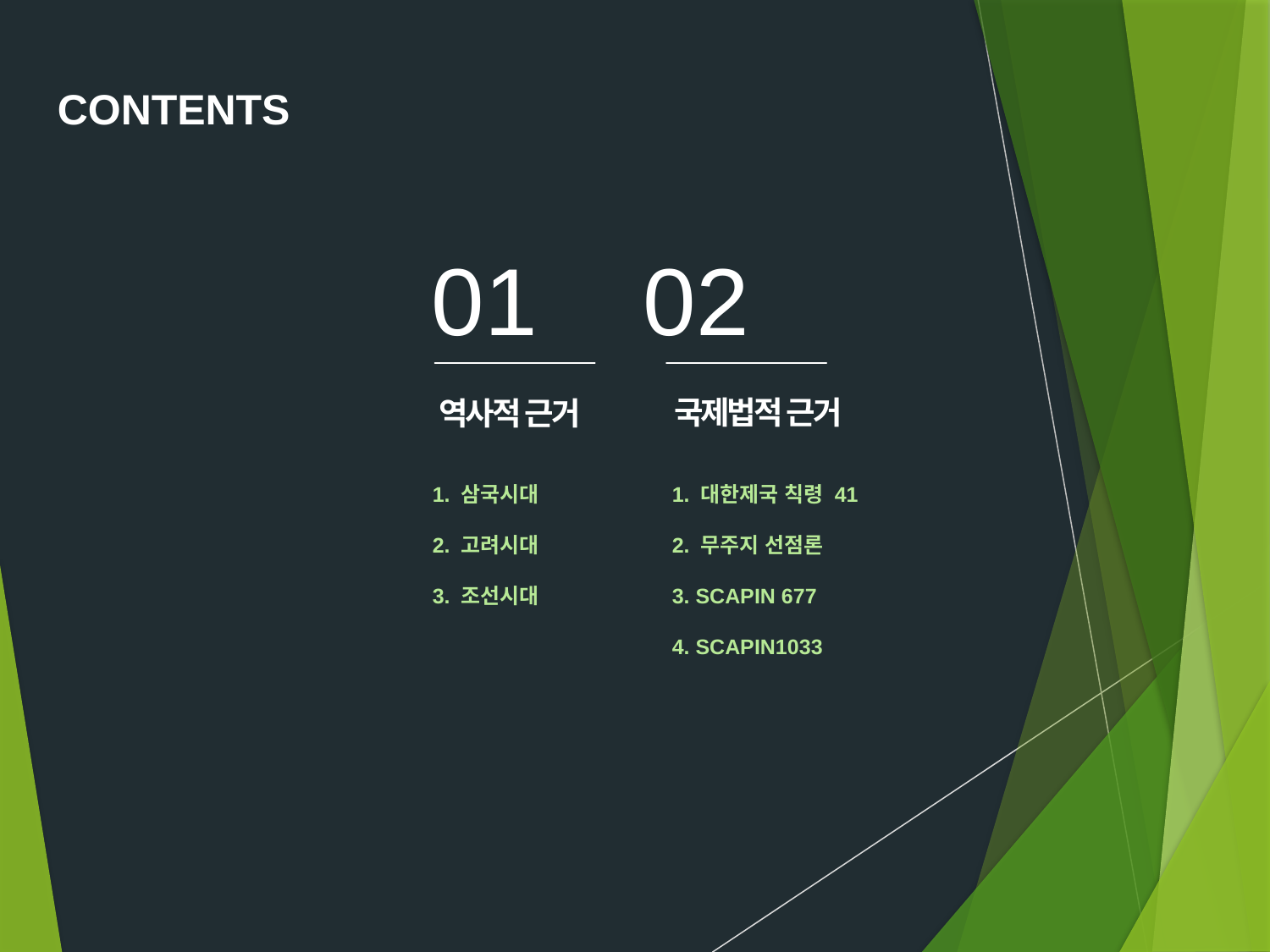

CONTENTS
01    02
국제법적 근거
역사적 근거
1. 삼국시대

2. 고려시대

3. 조선시대

1. 대한제국 칙령 41

2. 무주지 선점론

3. SCAPIN 677

4. SCAPIN1033